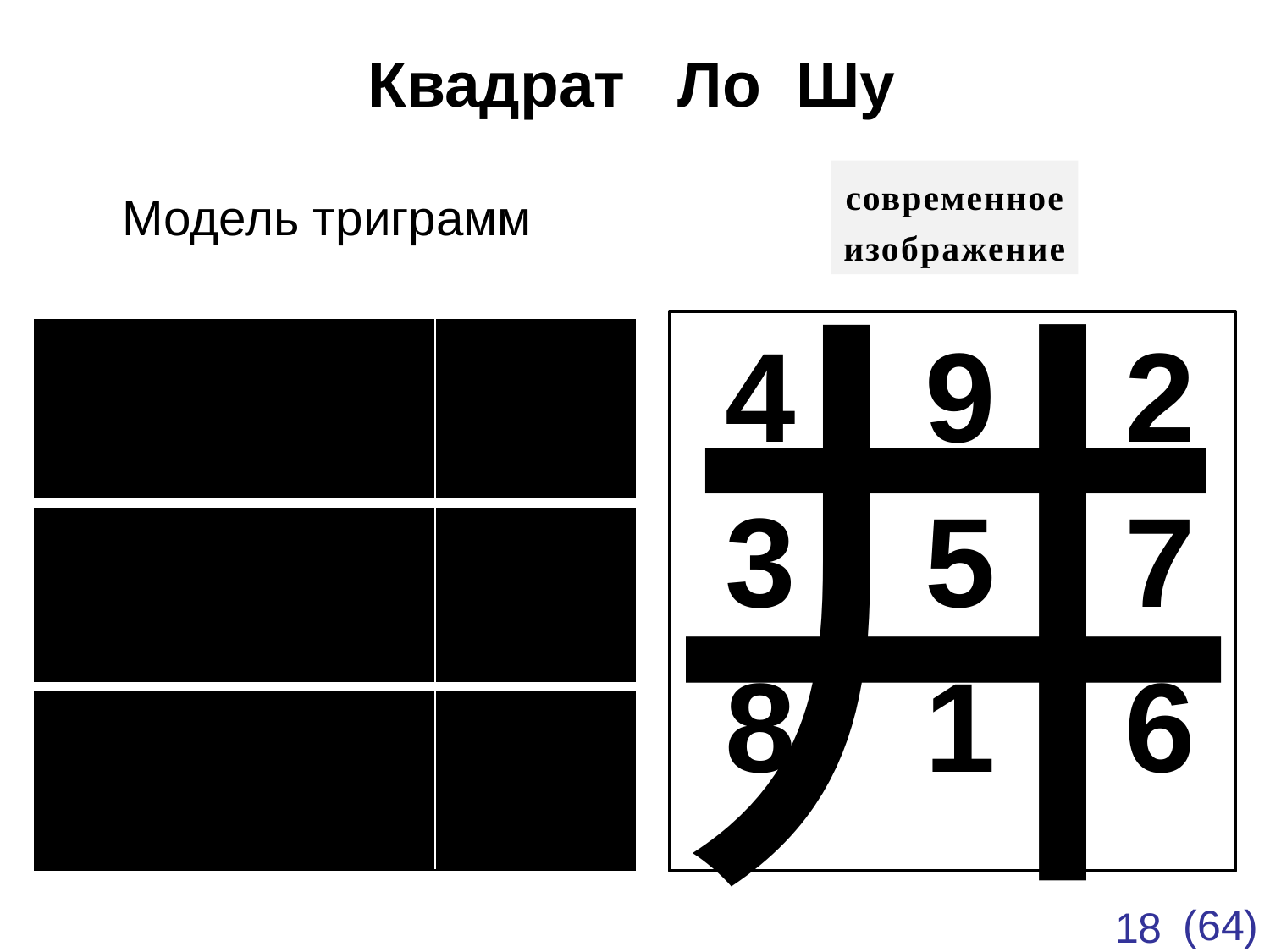

Квадрат   Ло  Шу
современное
изображение
Модель триграмм
井

|  |  |  |
| --- | --- | --- |
|  |  |  |
|  |  |  |
|  |  |  |
| --- | --- | --- |
|  |  |  |
|  |  |  |
|  |  |  |
| --- | --- | --- |
|  |  |  |
|  |  |  |
|  |  |  |
| --- | --- | --- |
|  |  |  |
|  |  |  |
|  |  |  |
| --- | --- | --- |
|  |  |  |
|  |  |  |
|  |  |  |
| --- | --- | --- |
|  |  |  |
|  |  |  |
|  |  |  |
| --- | --- | --- |
|  |  |  |
|  |  |  |
|  |  |  |
| --- | --- | --- |
|  |  |  |
|  |  |  |
| 4 | 9 | 2 |
| --- | --- | --- |
| 3 | 5 | 7 |
| 8 | 1 | 6 |
18
(64)